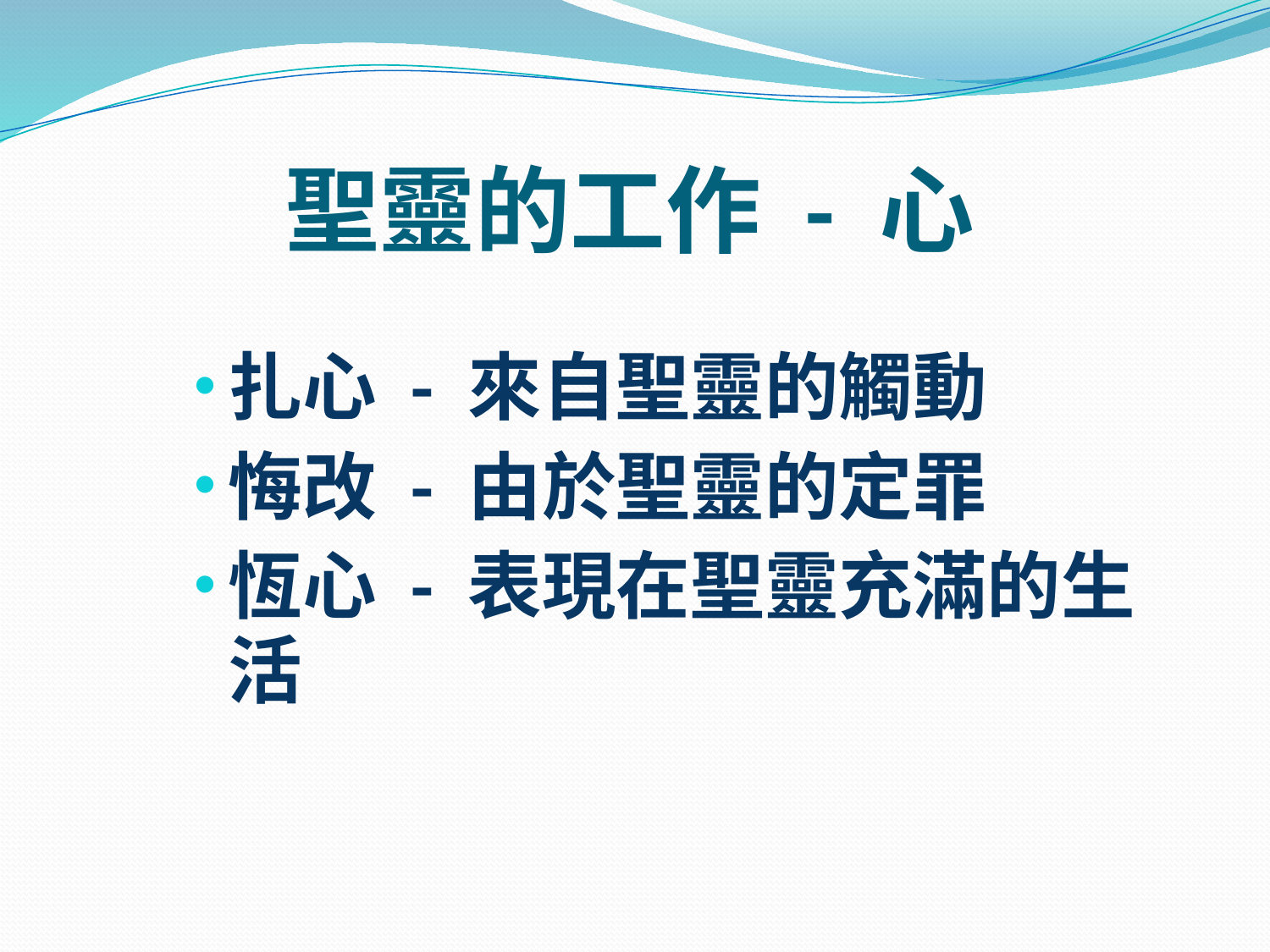

# 聖靈的工作 - 心
扎心 - 來自聖靈的觸動
悔改 - 由於聖靈的定罪
恆心 - 表現在聖靈充滿的生活